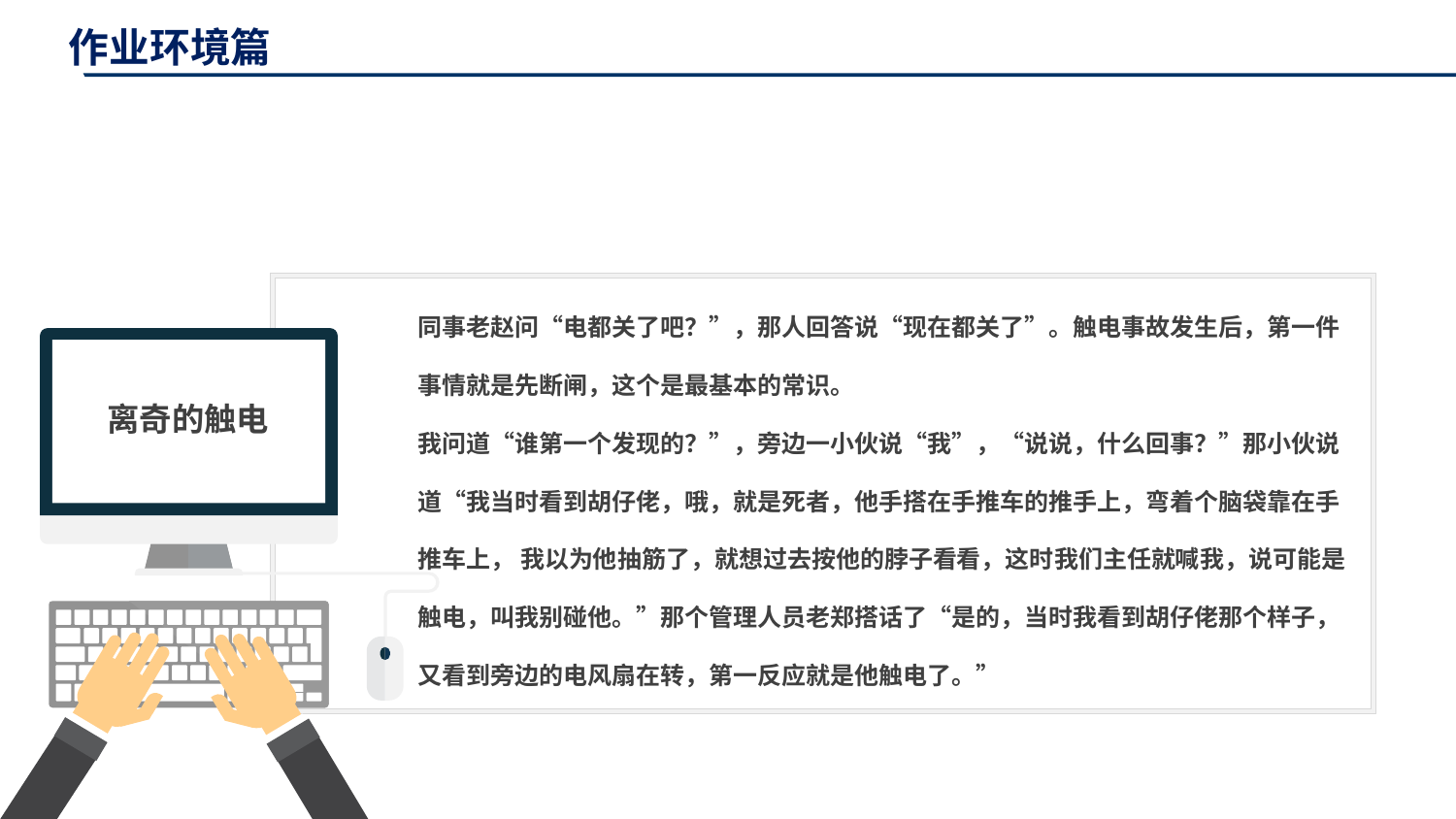

作业环境篇

同事老赵问“电都关了吧？”，那人回答说“现在都关了”。触电事故发生后，第一件事情就是先断闸，这个是最基本的常识。
我问道“谁第一个发现的？”，旁边一小伙说“我”，“说说，什么回事？”那小伙说道“我当时看到胡仔佬，哦，就是死者，他手搭在手推车的推手上，弯着个脑袋靠在手推车上， 我以为他抽筋了，就想过去按他的脖子看看，这时我们主任就喊我，说可能是触电，叫我别碰他。”那个管理人员老郑搭话了“是的，当时我看到胡仔佬那个样子，又看到旁边的电风扇在转，第一反应就是他触电了。”

离奇的触电